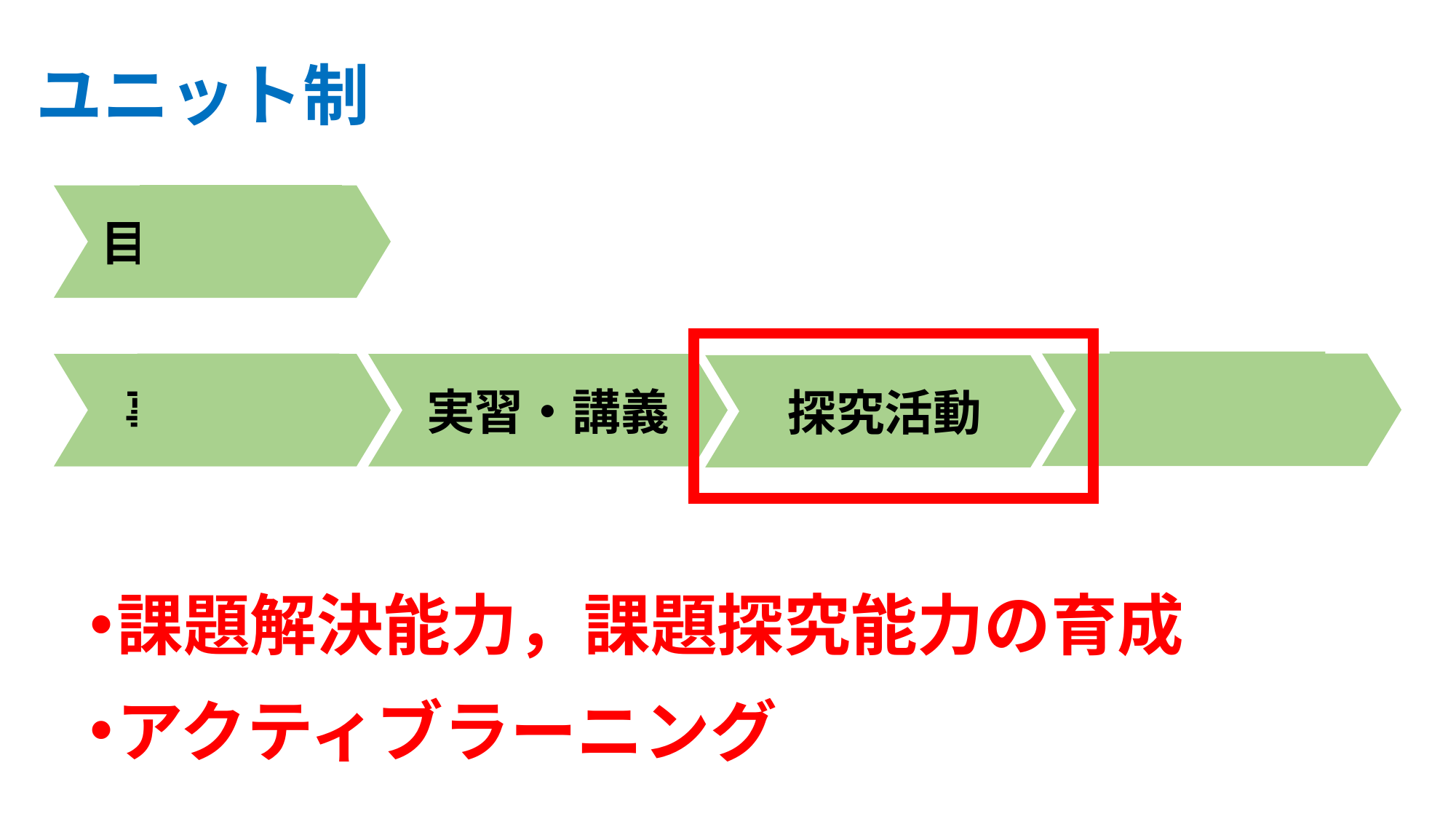

# ユニット制

目標の提示

発　表

事前学習
実習・講義
探究活動

課題解決能力，課題探究能力の育成
アクティブラーニング